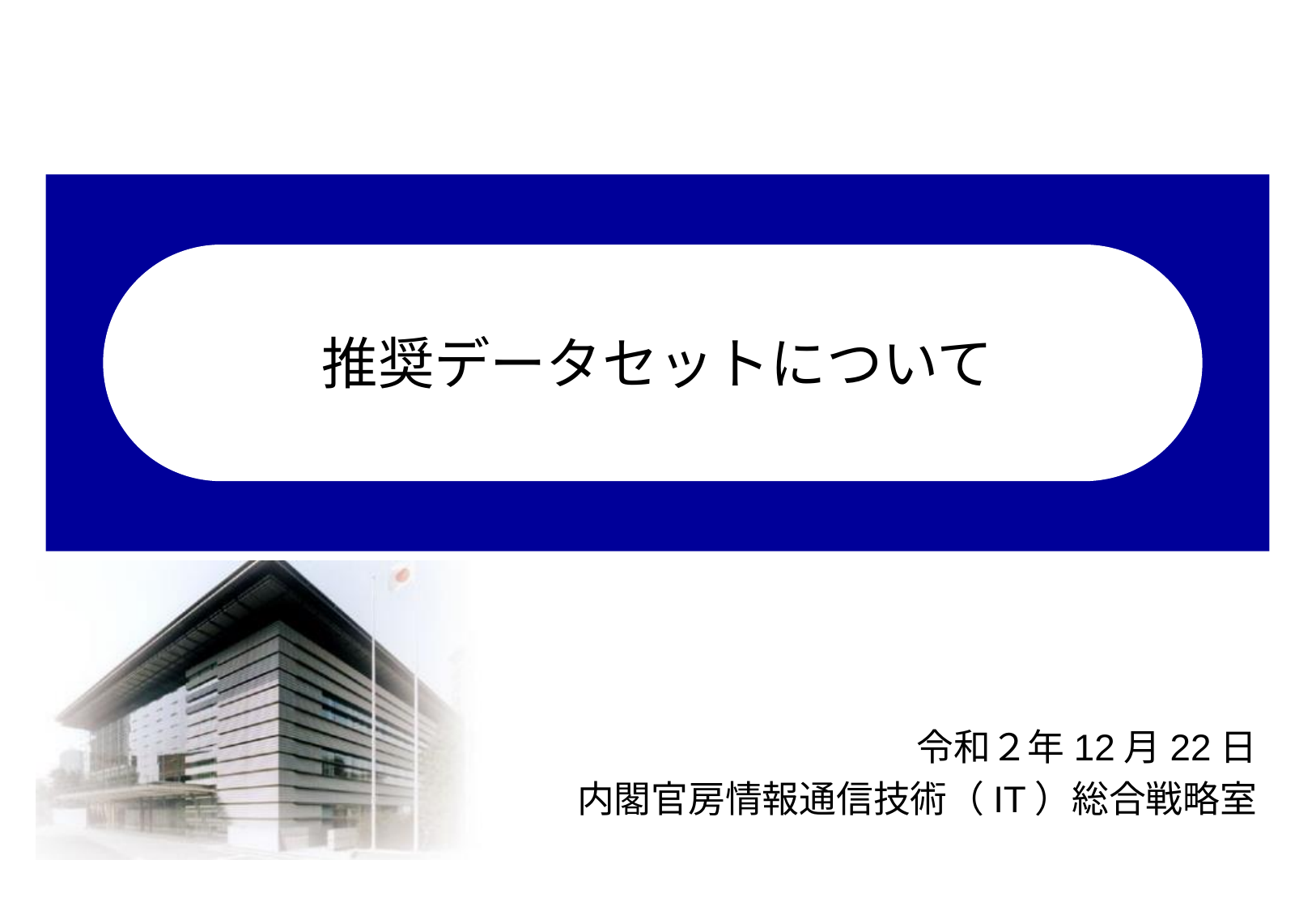

# 推奨データセットについて
令和２年12月22日
内閣官房情報通信技術（IT）総合戦略室